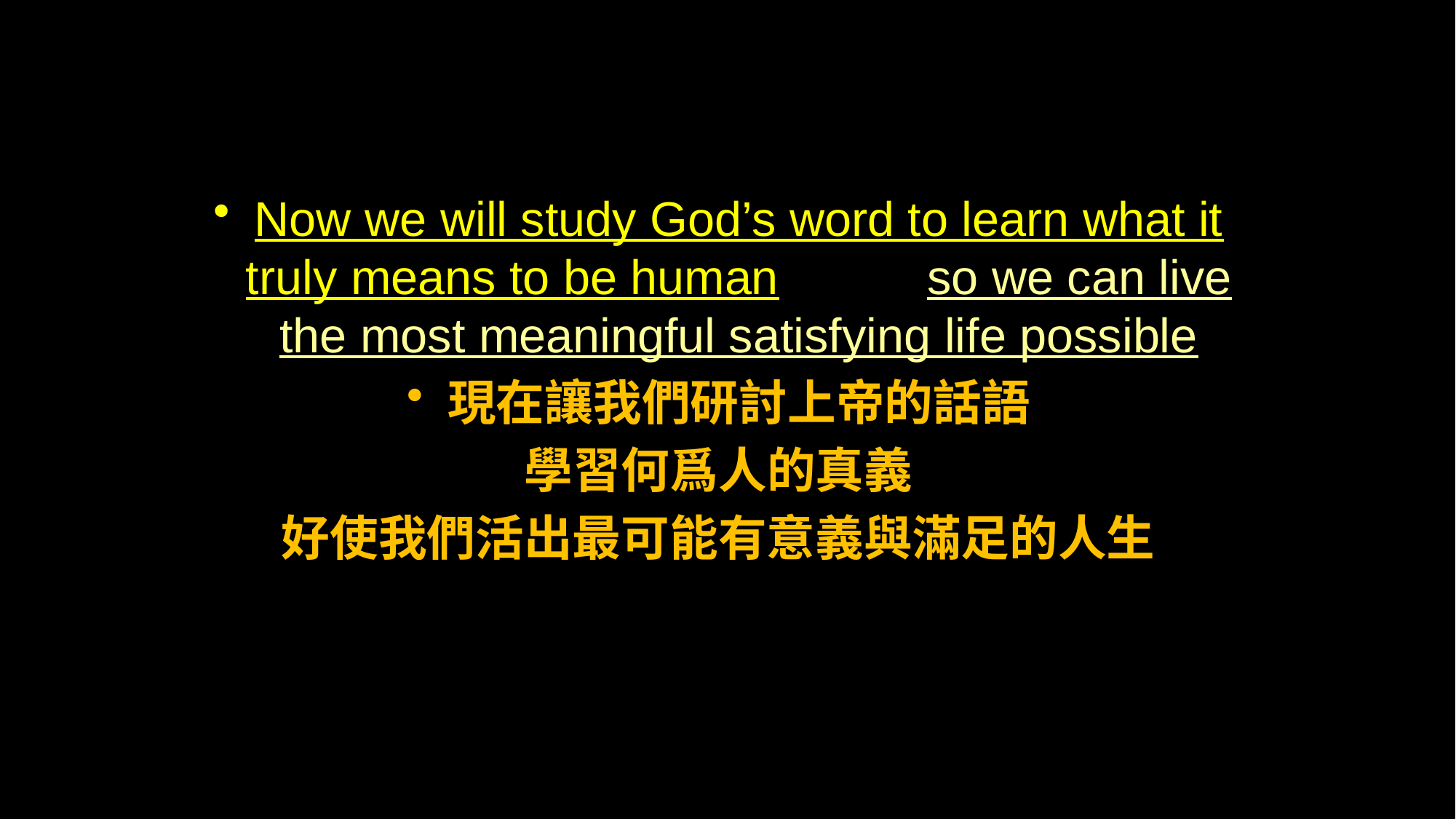

#
Now we will study God’s word to learn what it truly means to be human           so we can live the most meaningful satisfying life possible
現在讓我們研討上帝的話語
學習何爲人的真義
好使我們活出最可能有意義與滿足的人生